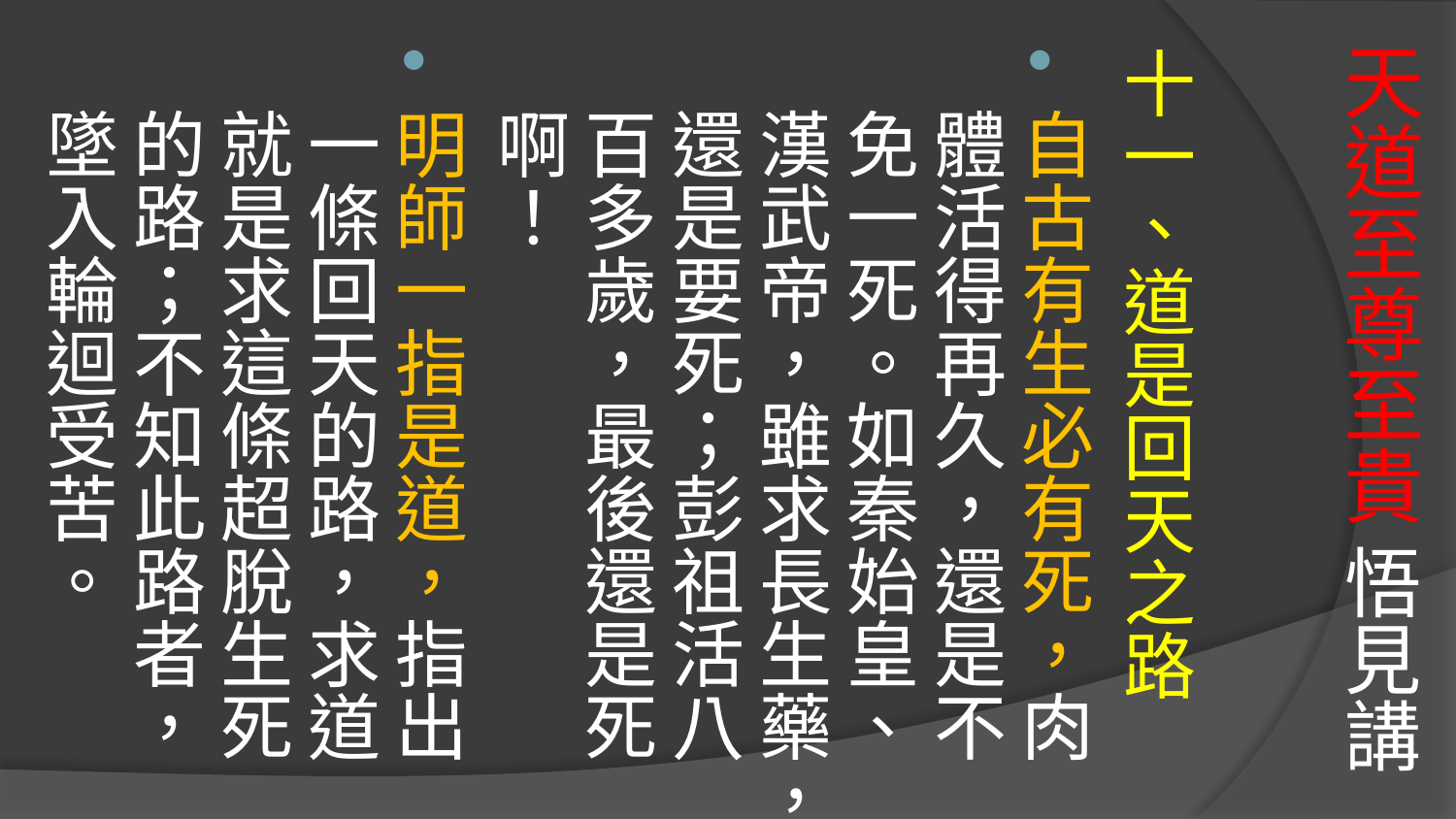

# 天道至尊至貴 悟見講
十一、道是回天之路
自古有生必有死，肉體活得再久，還是不免一死。如秦始皇、漢武帝，雖求長生藥，還是要死；彭祖活八百多歲，最後還是死啊！
明師一指是道，指出一條回天的路，求道就是求這條超脫生死的路；不知此路者，墜入輪迴受苦。